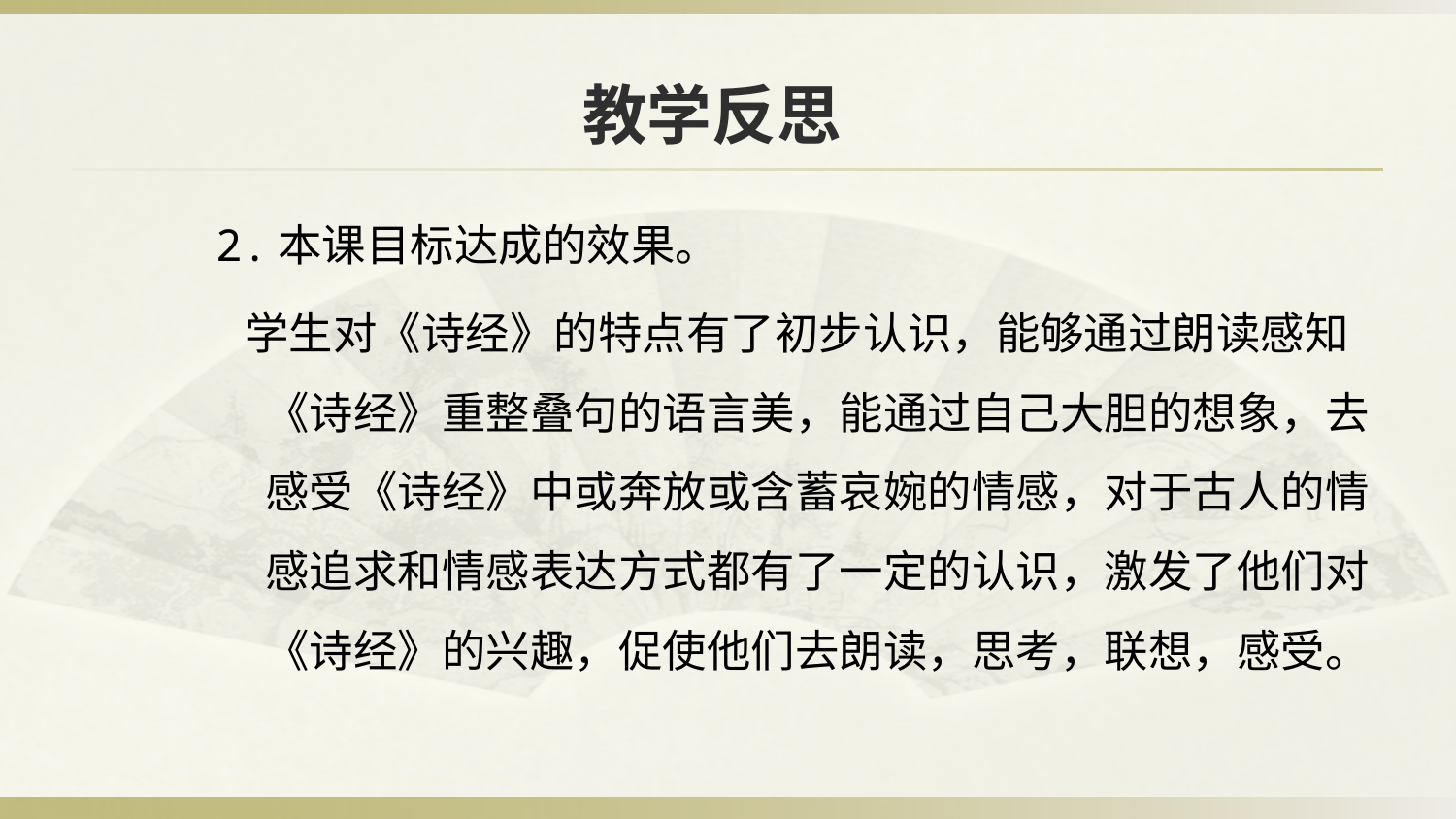

# 教学反思
2.本课目标达成的效果。
  学生对《诗经》的特点有了初步认识，能够通过朗读感知《诗经》重整叠句的语言美，能通过自己大胆的想象，去感受《诗经》中或奔放或含蓄哀婉的情感，对于古人的情感追求和情感表达方式都有了一定的认识，激发了他们对《诗经》的兴趣，促使他们去朗读，思考，联想，感受。